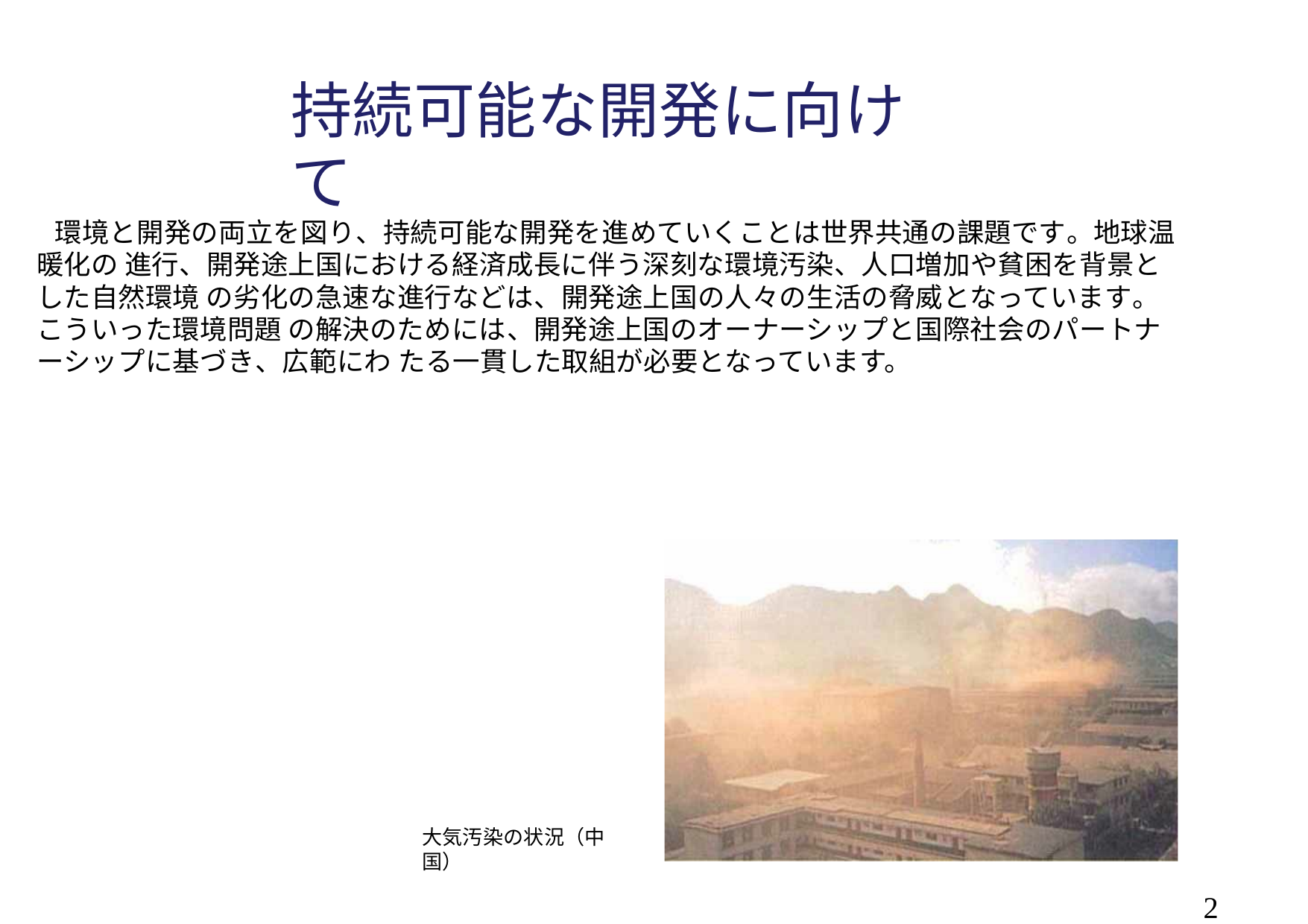

# 持続可能な開発に向けて
環境と開発の両立を図り、持続可能な開発を進めていくことは世界共通の課題です。地球温暖化の 進行、開発途上国における経済成長に伴う深刻な環境汚染、人口増加や貧困を背景とした自然環境 の劣化の急速な進行などは、開発途上国の人々の生活の脅威となっています。こういった環境問題 の解決のためには、開発途上国のオーナーシップと国際社会のパートナーシップに基づき、広範にわ たる一貫した取組が必要となっています。

大気汚染の状況（中国）
2